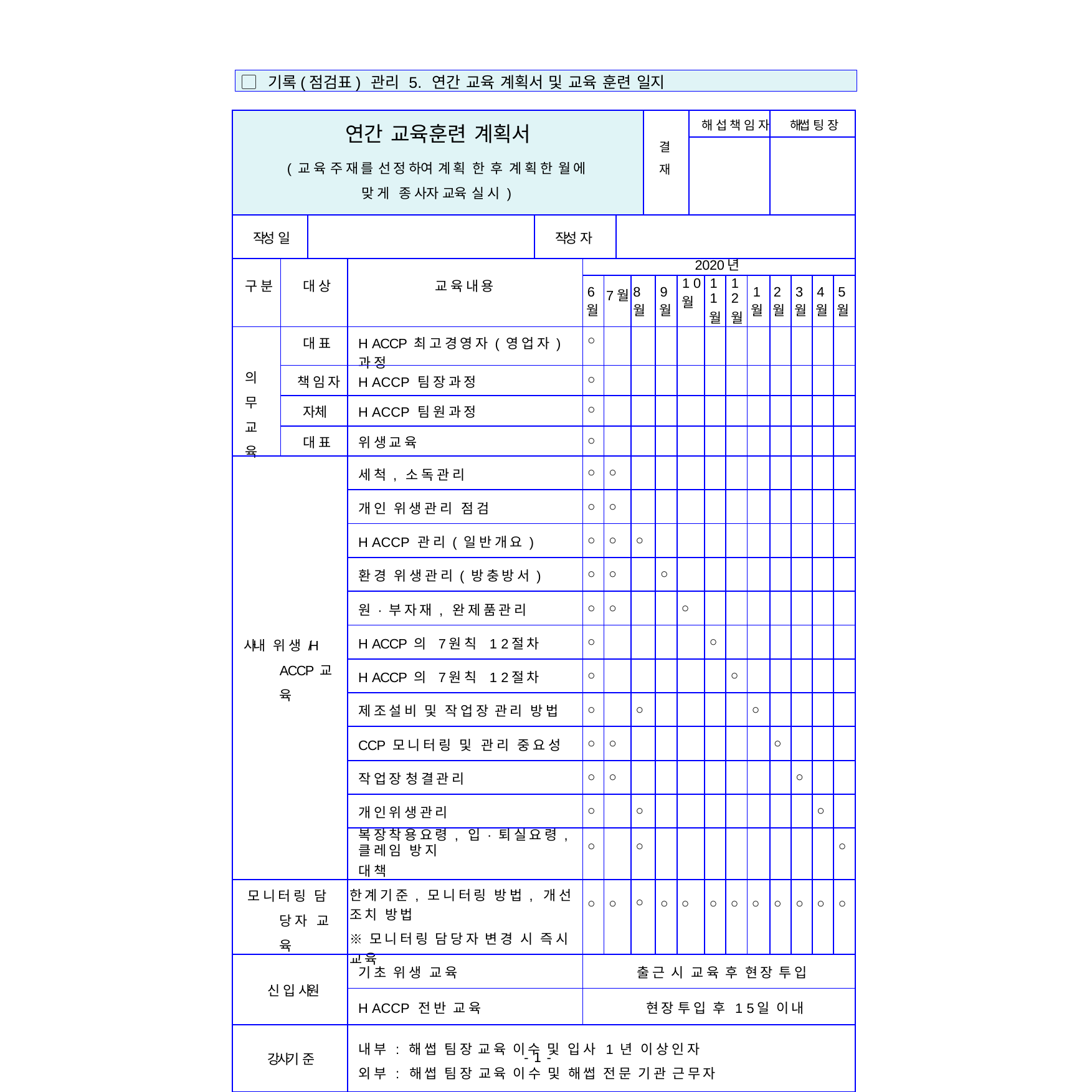

▢ 기록(점검표) 관리 5. 연간 교육 계획서 및 교육 훈련 일지
| 연간 교육훈련 계획서 ( 교 육 주 재 를 선 정 하여 계 획 한 후 계 획 한 월 에 맞 게 종 사자 교육 실 시 ) |  |  |  |  |  |  |  |  | 결 재 |  |  | 해 섭 책 임 자 |  |  |  | 해썹 팅 장 |  |  |  |
| --- | --- | --- | --- | --- | --- | --- | --- | --- | --- | --- | --- | --- | --- | --- | --- | --- | --- | --- | --- |
|  |  |  |  |  |  |  |  |  |  |  |  |  |  |  |  |  |  |  |  |
| 작성 일 |  |  |  | 작성 자 |  |  |  |  |  |  |  |  |  |  |  |  |  |  |  |
| 구 분 | 대 상 |  | 교 육 내 용 |  | 2020년 |  |  |  |  |  |  |  |  |  |  |  |  |  |  |
|  |  |  |  |  | 6월 | 7월 |  | 8월 |  | 9월 | 1 0 월 |  | 1 1 월 | 1 2 월 | 1 월 | 2월 | 3월 | 4월 | 5월 |
| 의 무 교 육 | 대 표 |  | H ACCP 최 고 경 영 자 ( 영 업 자 ) 과 정 |  | ○ |  |  |  |  |  |  |  |  |  |  |  |  |  |  |
|  | 책 임 자 |  | H ACCP 팀 장 과 정 |  | ○ |  |  |  |  |  |  |  |  |  |  |  |  |  |  |
|  | 자체 |  | H ACCP 팀 원 과 정 |  | ○ |  |  |  |  |  |  |  |  |  |  |  |  |  |  |
|  | 대 표 |  | 위 생 교 육 |  | ○ |  |  |  |  |  |  |  |  |  |  |  |  |  |  |
| 사내 위 생 /H ACCP 교 육 |  |  | 세 척 , 소 독 관 리 |  | ○ | ○ |  |  |  |  |  |  |  |  |  |  |  |  |  |
|  |  |  | 개 인 위 생 관 리 점 검 |  | ○ | ○ |  |  |  |  |  |  |  |  |  |  |  |  |  |
|  |  |  | H ACCP 관 리 ( 일 반 개 요 ) |  | ○ | ○ |  | ○ |  |  |  |  |  |  |  |  |  |  |  |
|  |  |  | 환 경 위 생 관 리 ( 방 충 방 서 ) |  | ○ | ○ |  |  |  | ○ |  |  |  |  |  |  |  |  |  |
|  |  |  | 원 · 부 자 재 , 완 제 품 관 리 |  | ○ | ○ |  |  |  |  | ○ |  |  |  |  |  |  |  |  |
|  |  |  | H ACCP 의 7원 칙 1 2절 차 |  | ○ |  |  |  |  |  |  |  | ○ |  |  |  |  |  |  |
|  |  |  | H ACCP 의 7원 칙 1 2절 차 |  | ○ |  |  |  |  |  |  |  |  | ○ |  |  |  |  |  |
|  |  |  | 제 조 설 비 및 작 업 장 관 리 방 법 |  | ○ |  |  | ○ |  |  |  |  |  |  | ○ |  |  |  |  |
|  |  |  | CCP 모 니 터 링 및 관 리 중 요 성 |  | ○ | ○ |  |  |  |  |  |  |  |  |  | ○ |  |  |  |
|  |  |  | 작 업 장 청 결 관 리 |  | ○ | ○ |  |  |  |  |  |  |  |  |  |  | ○ |  |  |
|  |  |  | 개 인 위 생 관 리 |  | ○ |  |  | ○ |  |  |  |  |  |  |  |  |  | ○ |  |
|  |  |  | 복 장 착 용 요 령 , 입 · 퇴 실 요 령 , 클 레 임 방 지 대 책 |  | ○ |  |  | ○ |  |  |  |  |  |  |  |  |  |  | ○ |
| 모 니 터 링 담 당 자 교 육 |  |  | 한 계 기 준 , 모 니 터 링 방 법 , 개 선 조 치 방 법 ※ 모 니 터 링 담 당 자 변 경 시 즉 시 교 육 |  | ○ | ○ |  | ○ |  | ○ | ○ |  | ○ | ○ | ○ | ○ | ○ | ○ | ○ |
| 신 입 사원 |  |  | 기 초 위 생 교 육 |  | 출 근 시 교 육 후 현 장 투 입 |  |  |  |  |  |  |  |  |  |  |  |  |  |  |
|  |  |  | H ACCP 전 반 교 육 |  | 현 장 투 입 후 1 5일 이 내 |  |  |  |  |  |  |  |  |  |  |  |  |  |  |
| 강사기 준 |  |  | 내 부 : 해 썹 팀 장 교 육 이 수 및 입 사 1 년 이 상 인 자 외 부 : 해 썹 팀 장 교 육 이 수 및 해 썹 전 문 기 관 근 무 자 |  |  |  |  |  |  |  |  |  |  |  |  |  |  |  |  |
- 1 -